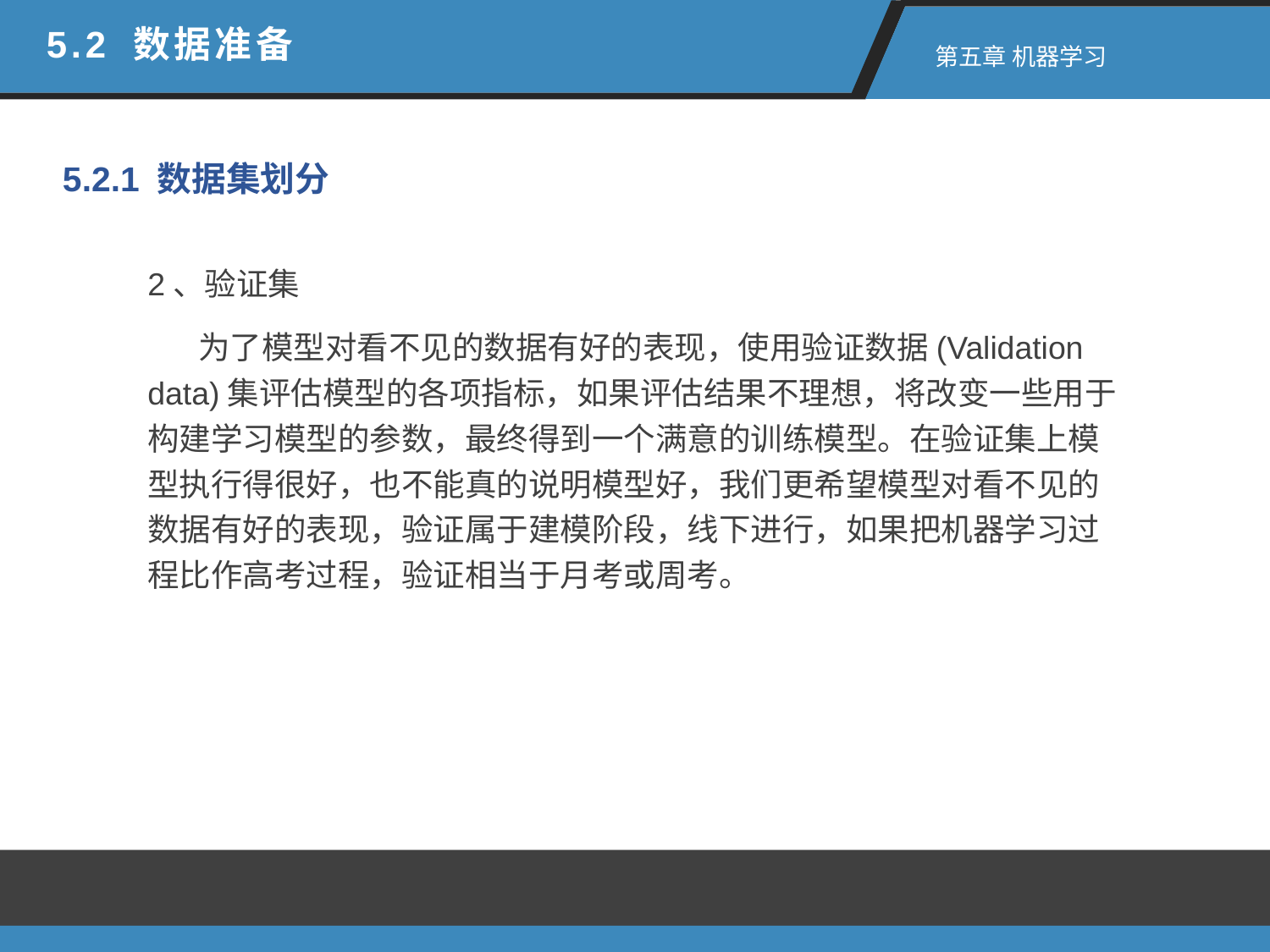

5.2 数据准备
  第五章 机器学习
5.2.1 数据集划分
2、验证集
      为了模型对看不见的数据有好的表现，使用验证数据(Validation data)集评估模型的各项指标，如果评估结果不理想，将改变一些用于构建学习模型的参数，最终得到一个满意的训练模型。在验证集上模型执行得很好，也不能真的说明模型好，我们更希望模型对看不见的数据有好的表现，验证属于建模阶段，线下进行，如果把机器学习过程比作高考过程，验证相当于月考或周考。